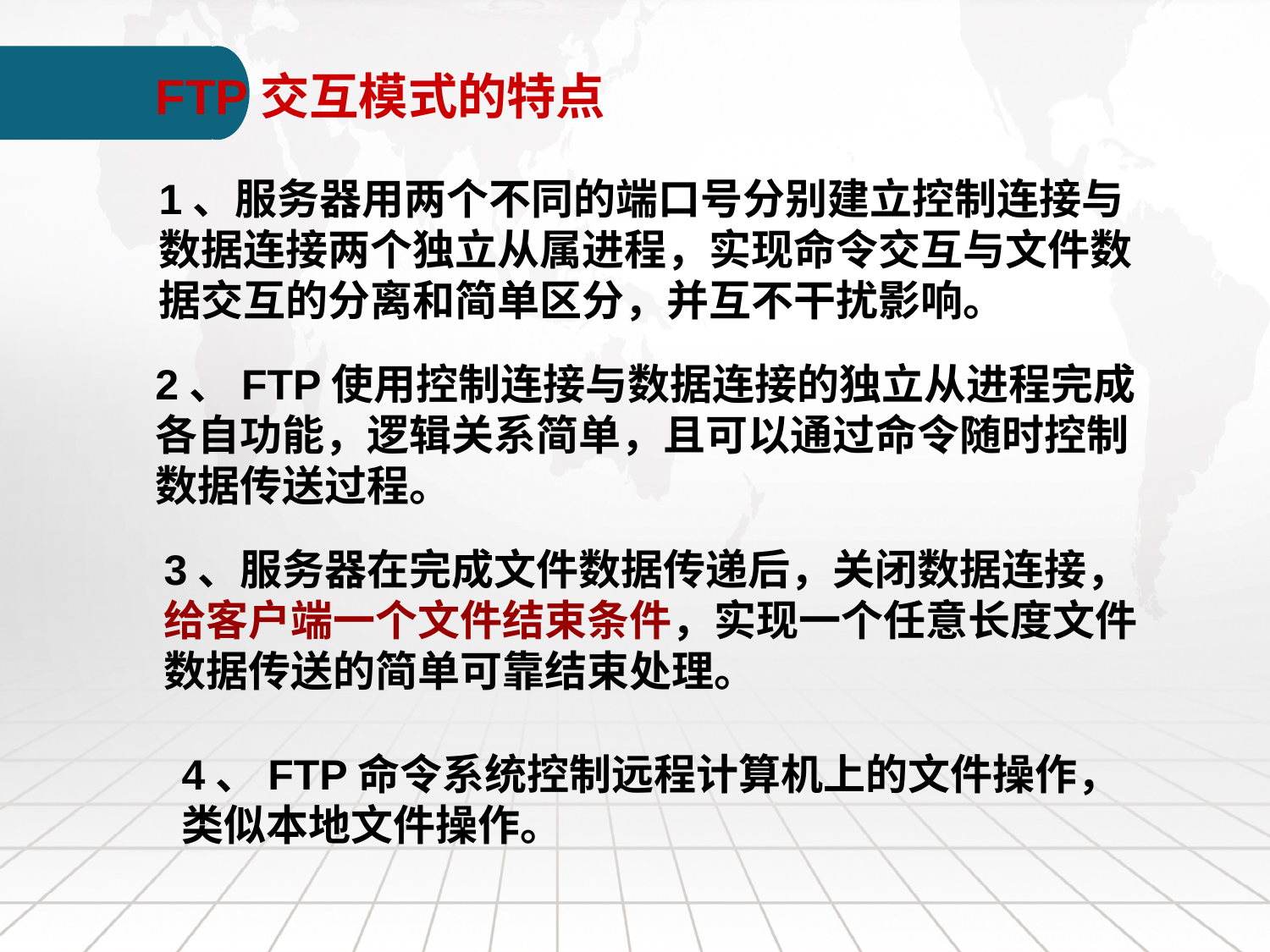

FTP交互模式的特点
1、服务器用两个不同的端口号分别建立控制连接与数据连接两个独立从属进程，实现命令交互与文件数据交互的分离和简单区分，并互不干扰影响。
2、FTP使用控制连接与数据连接的独立从进程完成各自功能，逻辑关系简单，且可以通过命令随时控制数据传送过程。
3、服务器在完成文件数据传递后，关闭数据连接，给客户端一个文件结束条件，实现一个任意长度文件数据传送的简单可靠结束处理。
4、FTP命令系统控制远程计算机上的文件操作，类似本地文件操作。